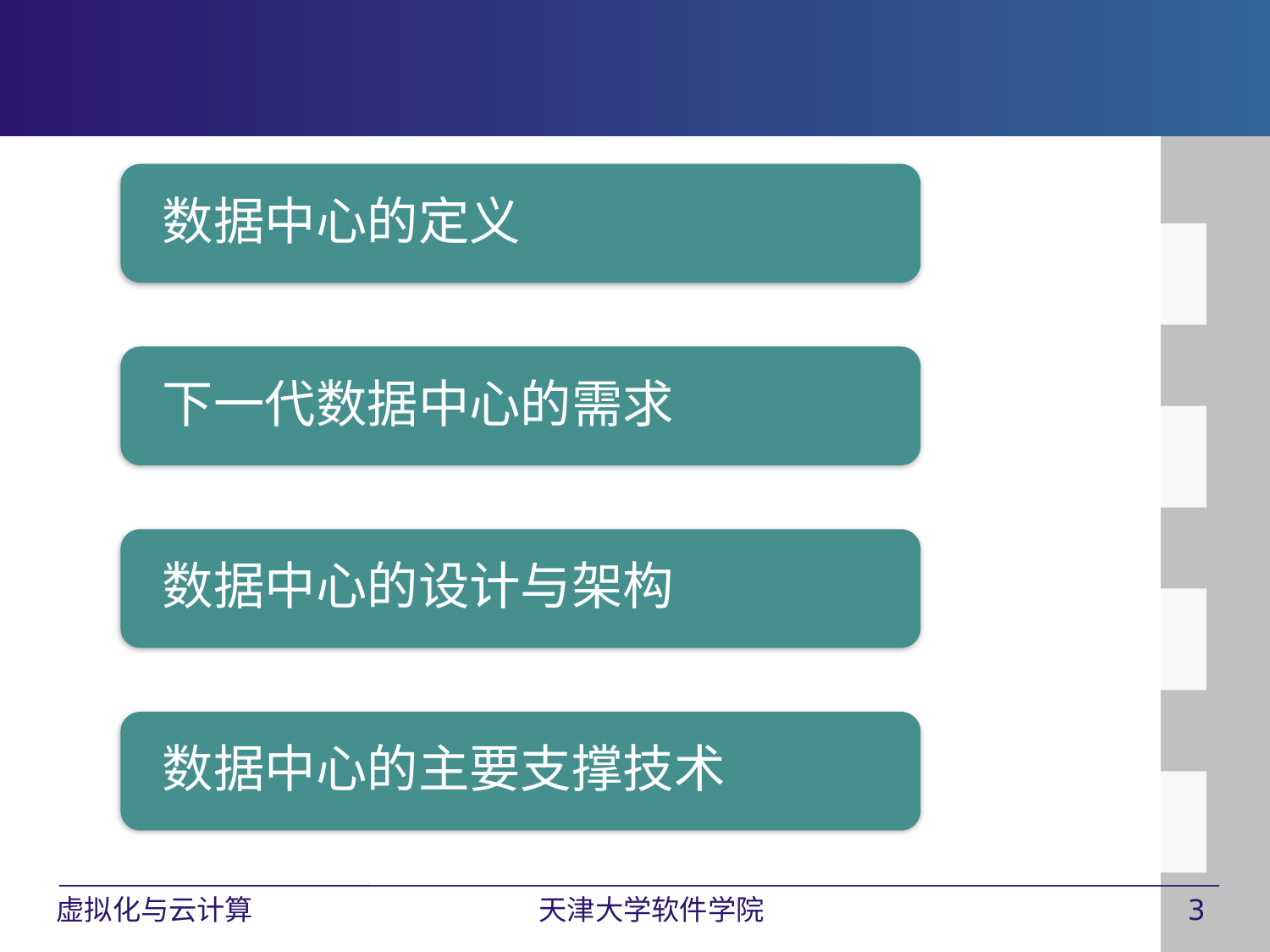

数据中心的定义
下一代数据中心的需求
数据中心的设计与架构
数据中心的主要支撑技术